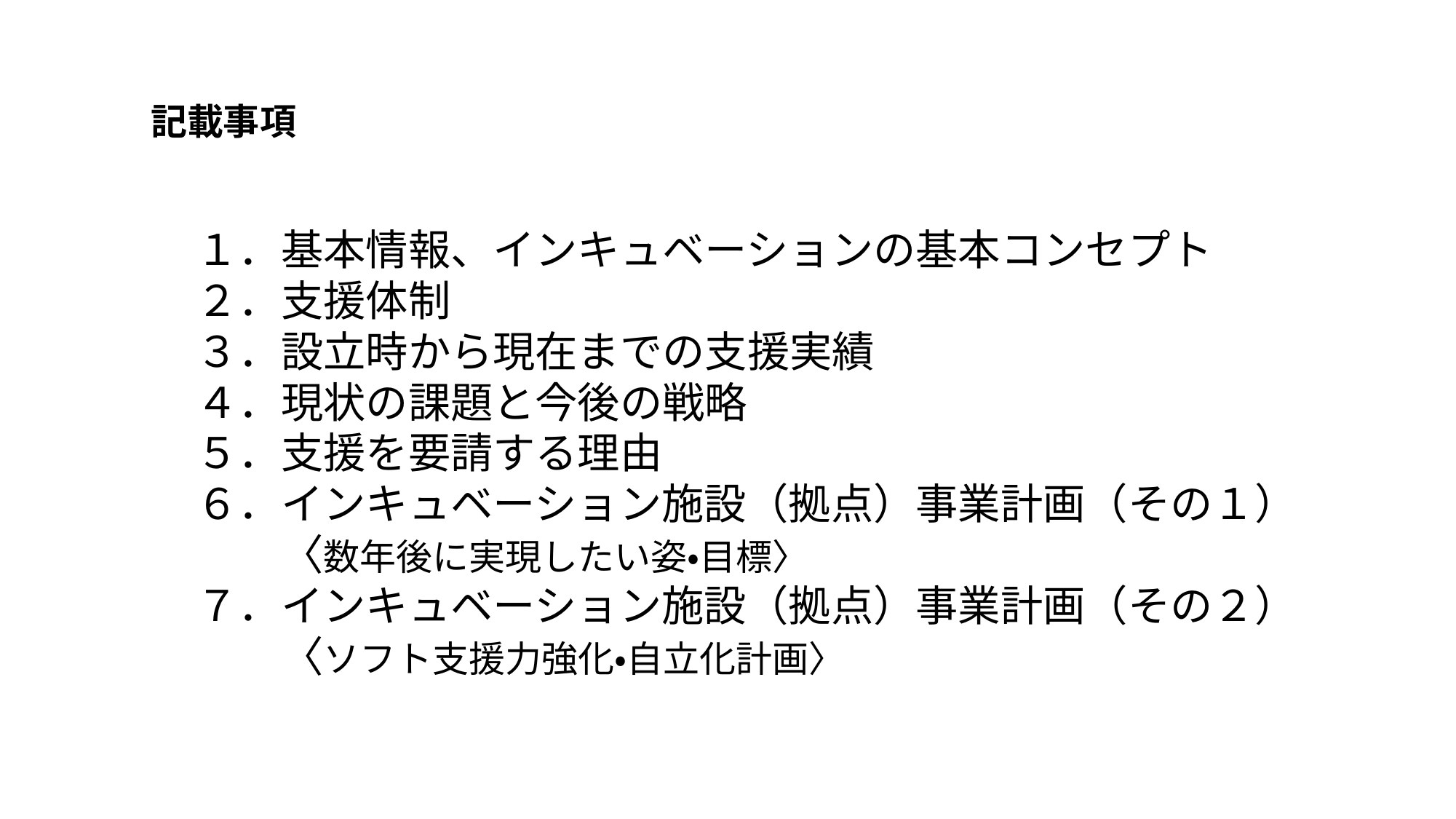

記載事項
１．基本情報、インキュベーションの基本コンセプト
２．支援体制
３．設立時から現在までの支援実績
４．現状の課題と今後の戦略
５．支援を要請する理由
６．インキュベーション施設（拠点）事業計画（その１）
　　〈数年後に実現したい姿・目標〉
７．インキュベーション施設（拠点）事業計画（その２）
　　〈ソフト支援力強化・自立化計画〉